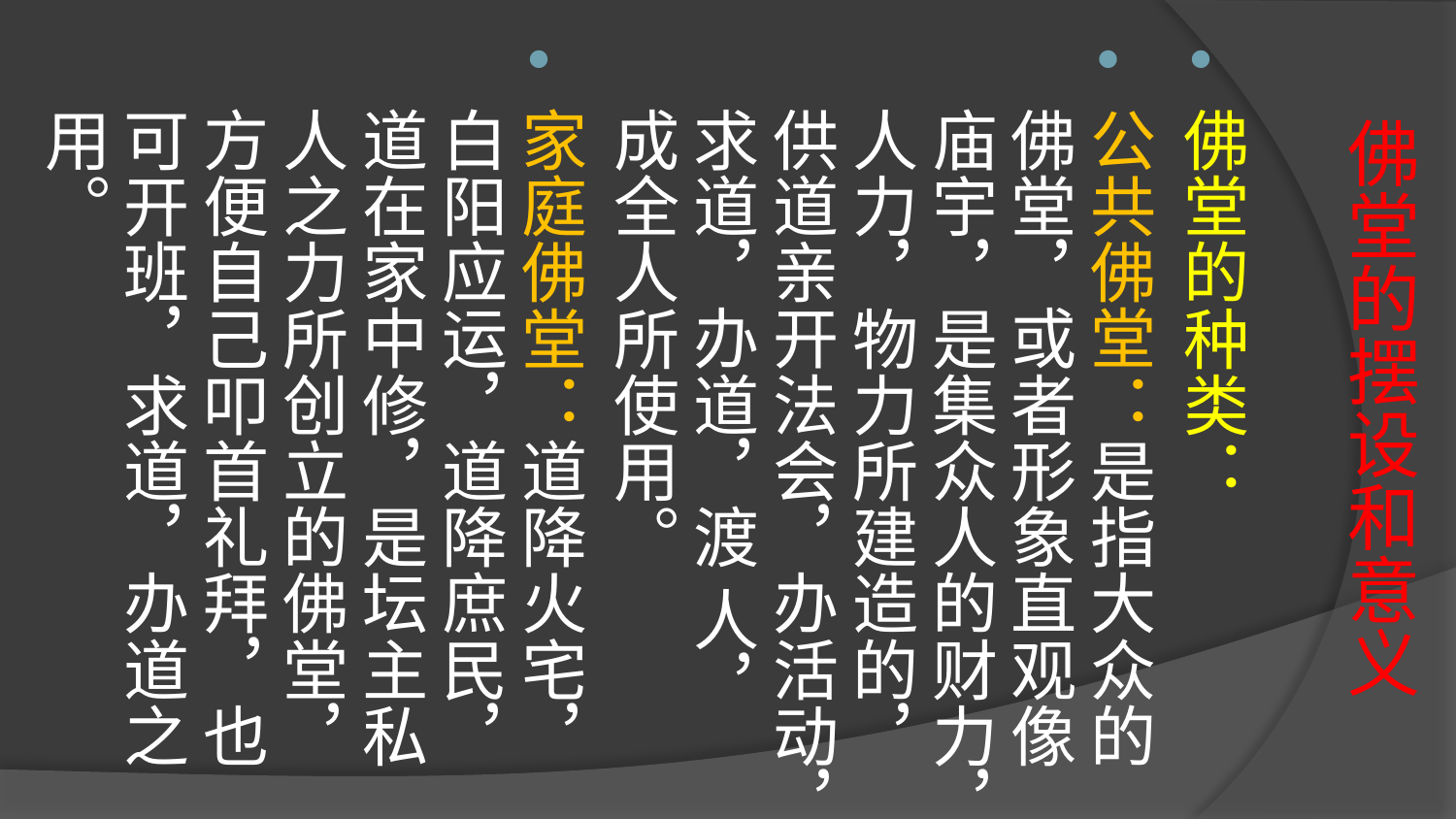

# 佛堂的摆设和意义
佛堂的种类：
公共佛堂：是指大众的佛堂，或者形象直观像庙宇，是集众人的财力，人力，物力所建造的，供道亲开法会，办活动，求道，办道，渡 人，成全人所使用。
家庭佛堂：道降火宅，白阳应运，道降庶民，道在家中修，是坛主私人之力所创立的佛堂，方便自己叩首礼拜，也可开班，求道，办道之用。